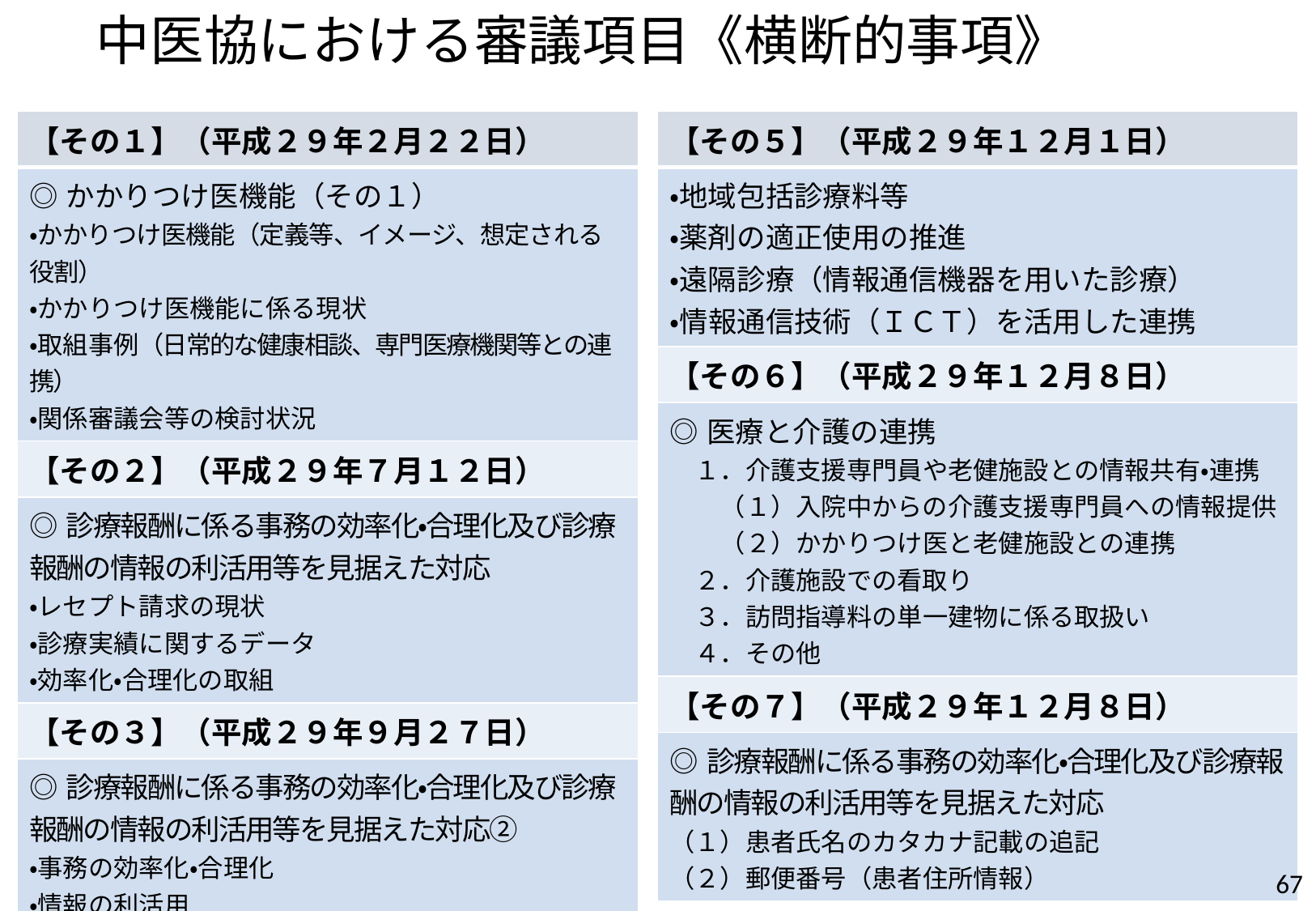

# 中医協における審議項目《横断的事項》
| 【その１】（平成２９年２月２２日） |
| --- |
| ◎かかりつけ医機能（その１） ・かかりつけ医機能（定義等、イメージ、想定される役割） ・かかりつけ医機能に係る現状 ・取組事例（日常的な健康相談、専門医療機関等との連携） ・関係審議会等の検討状況 |
| 【その２】（平成２９年７月１２日） |
| ◎診療報酬に係る事務の効率化・合理化及び診療報酬の情報の利活用等を見据えた対応 ・レセプト請求の現状 ・診療実績に関するデータ ・効率化・合理化の取組 |
| 【その３】（平成２９年９月２７日） |
| ◎診療報酬に係る事務の効率化・合理化及び診療報酬の情報の利活用等を見据えた対応② ・事務の効率化・合理化 ・情報の利活用 |
| 【その４】（平成２９年１１月８日） |
| ◎医療従事者の働き方、病床数の取扱い、地域の実情を踏まえた対応 |
| 【その５】（平成２９年１２月１日） |
| --- |
| ・地域包括診療料等 ・薬剤の適正使用の推進 ・遠隔診療（情報通信機器を用いた診療） ・情報通信技術（ＩＣＴ）を活用した連携 |
| 【その６】（平成２９年１２月８日） |
| ◎医療と介護の連携 　１．介護支援専門員や老健施設との情報共有・連携 　　（１）入院中からの介護支援専門員への情報提供 　　（２）かかりつけ医と老健施設との連携 　２．介護施設での看取り 　３．訪問指導料の単一建物に係る取扱い 　４．その他 |
| 【その７】（平成２９年１２月８日） |
| ◎診療報酬に係る事務の効率化・合理化及び診療報酬の情報の利活用等を見据えた対応 （１）患者氏名のカタカナ記載の追記 （２）郵便番号（患者住所情報） |
67